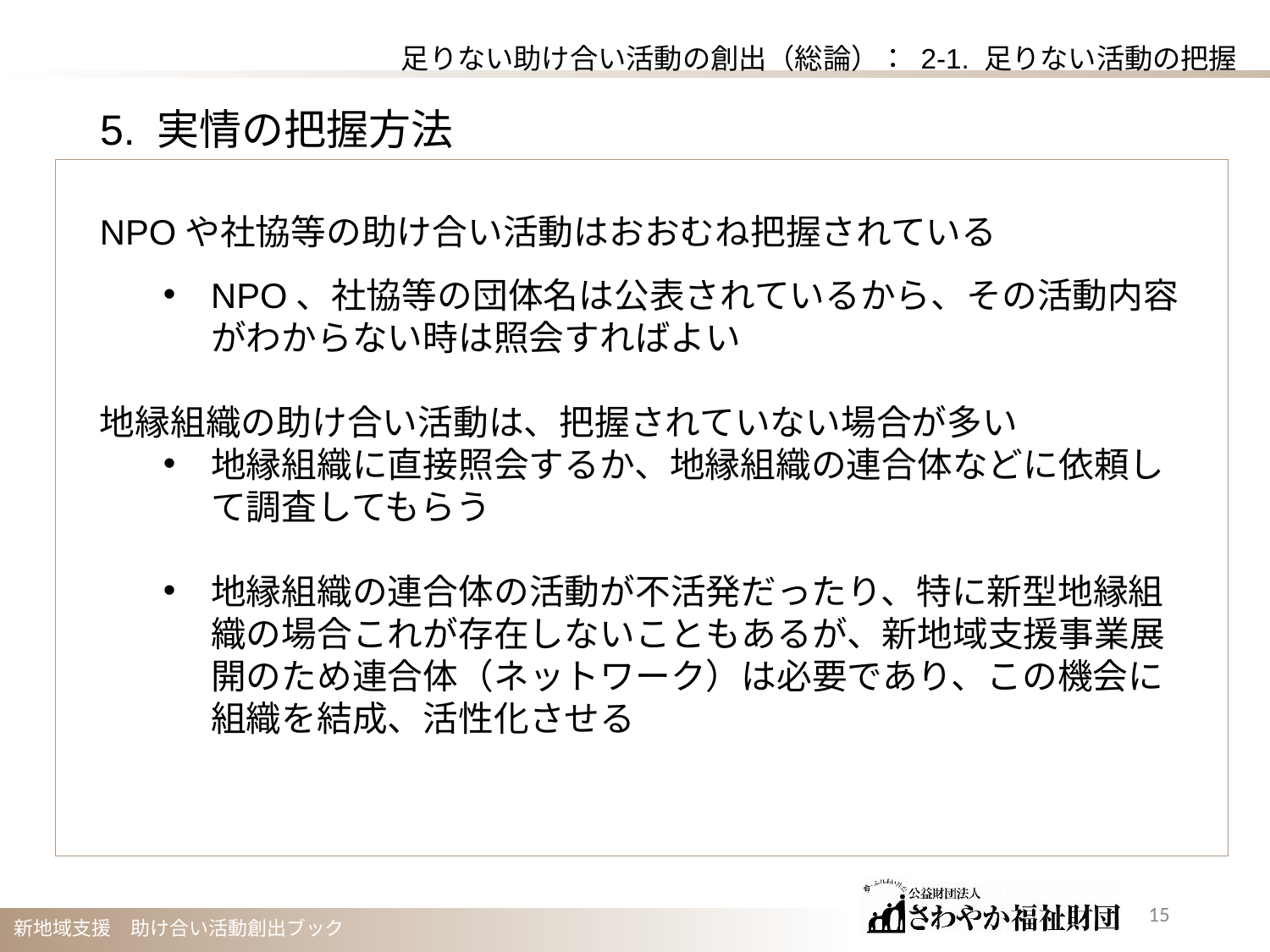

足りない助け合い活動の創出（総論）： 2-1. 足りない活動の把握
5. 実情の把握方法

NPOや社協等の助け合い活動はおおむね把握されている

NPO、社協等の団体名は公表されているから、その活動内容がわからない時は照会すればよい
地縁組織の助け合い活動は、把握されていない場合が多い
地縁組織に直接照会するか、地縁組織の連合体などに依頼して調査してもらう

地縁組織の連合体の活動が不活発だったり、特に新型地縁組織の場合これが存在しないこともあるが、新地域支援事業展開のため連合体（ネットワーク）は必要であり、この機会に組織を結成、活性化させる
15